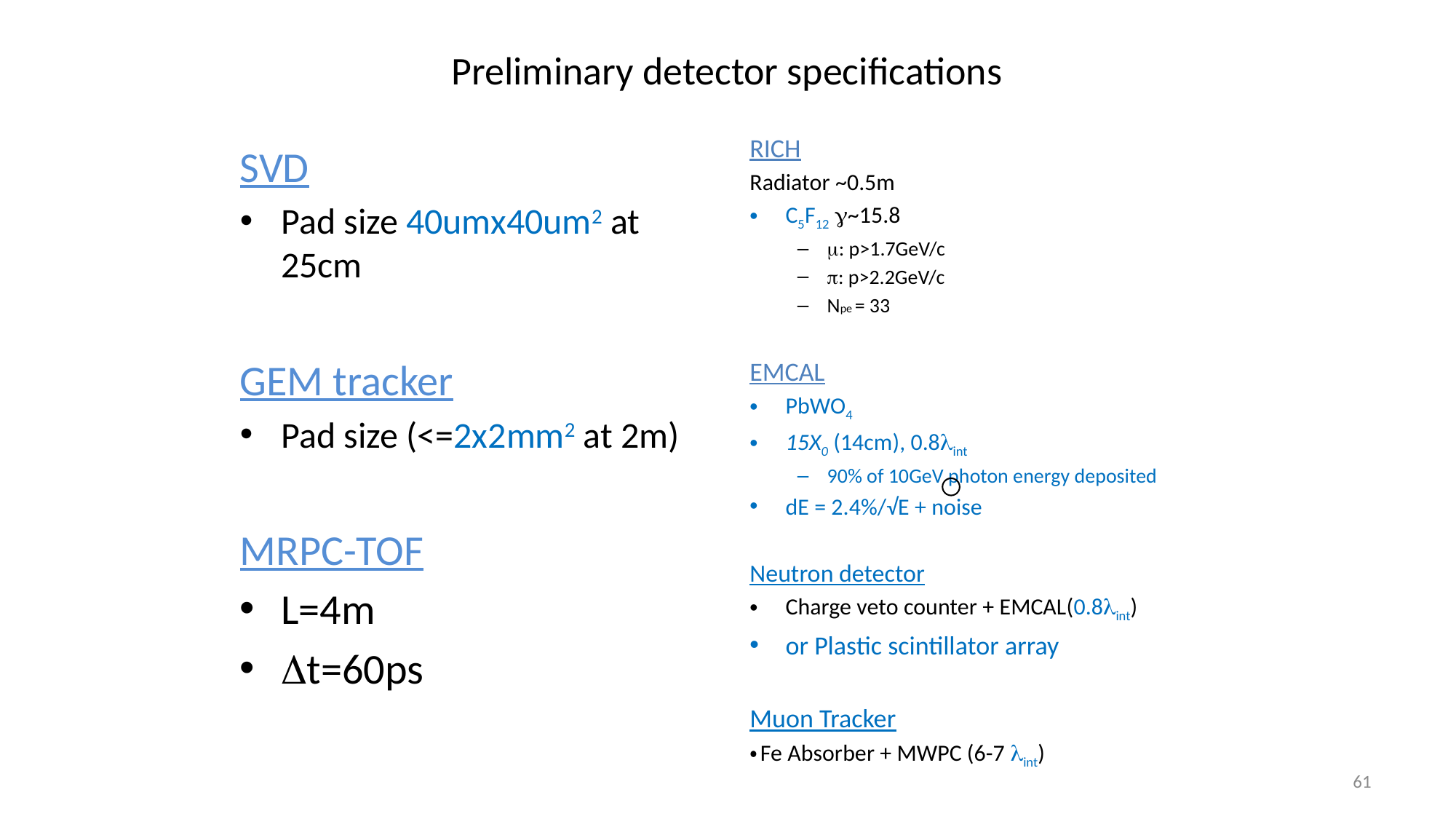

# Preliminary detector specifications
RICH
Radiator ~0.5m
C5F12 γ~15.8
μ: p>1.7GeV/c
π: p>2.2GeV/c
Npe = 33

EMCAL
PbWO4
15X0 (14cm), 0.8λint
90% of 10GeV photon energy deposited
dE = 2.4%/√E + noise

Neutron detector
Charge veto counter + EMCAL(0.8λint)
or Plastic scintillator array

Muon Tracker
・Fe Absorber + MWPC (6-7 λint)
SVD
Pad size 40umx40um2 at 25cm

GEM tracker
Pad size (<=2x2mm2 at 2m)

MRPC-TOF
L=4m
Δt=60ps

61